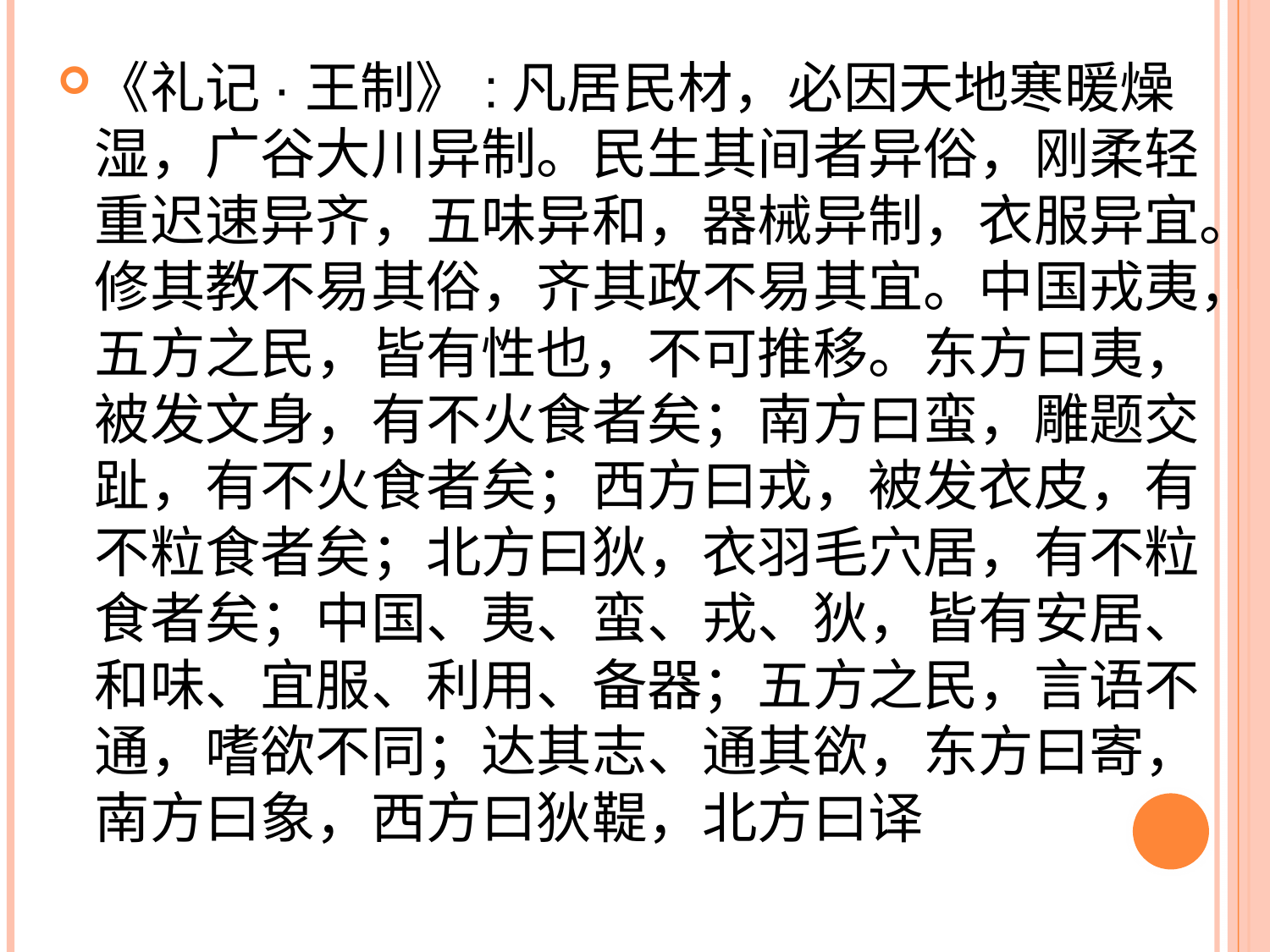

《礼记·王制》:凡居民材，必因天地寒暖燥湿，广谷大川异制。民生其间者异俗，刚柔轻重迟速异齐，五味异和，器械异制，衣服异宜。修其教不易其俗，齐其政不易其宜。中国戎夷，五方之民，皆有性也，不可推移。东方曰夷，被发文身，有不火食者矣；南方曰蛮，雕题交趾，有不火食者矣；西方曰戎，被发衣皮，有不粒食者矣；北方曰狄，衣羽毛穴居，有不粒食者矣；中国、夷、蛮、戎、狄，皆有安居、和味、宜服、利用、备器；五方之民，言语不通，嗜欲不同；达其志、通其欲，东方曰寄，南方曰象，西方曰狄鞮，北方曰译